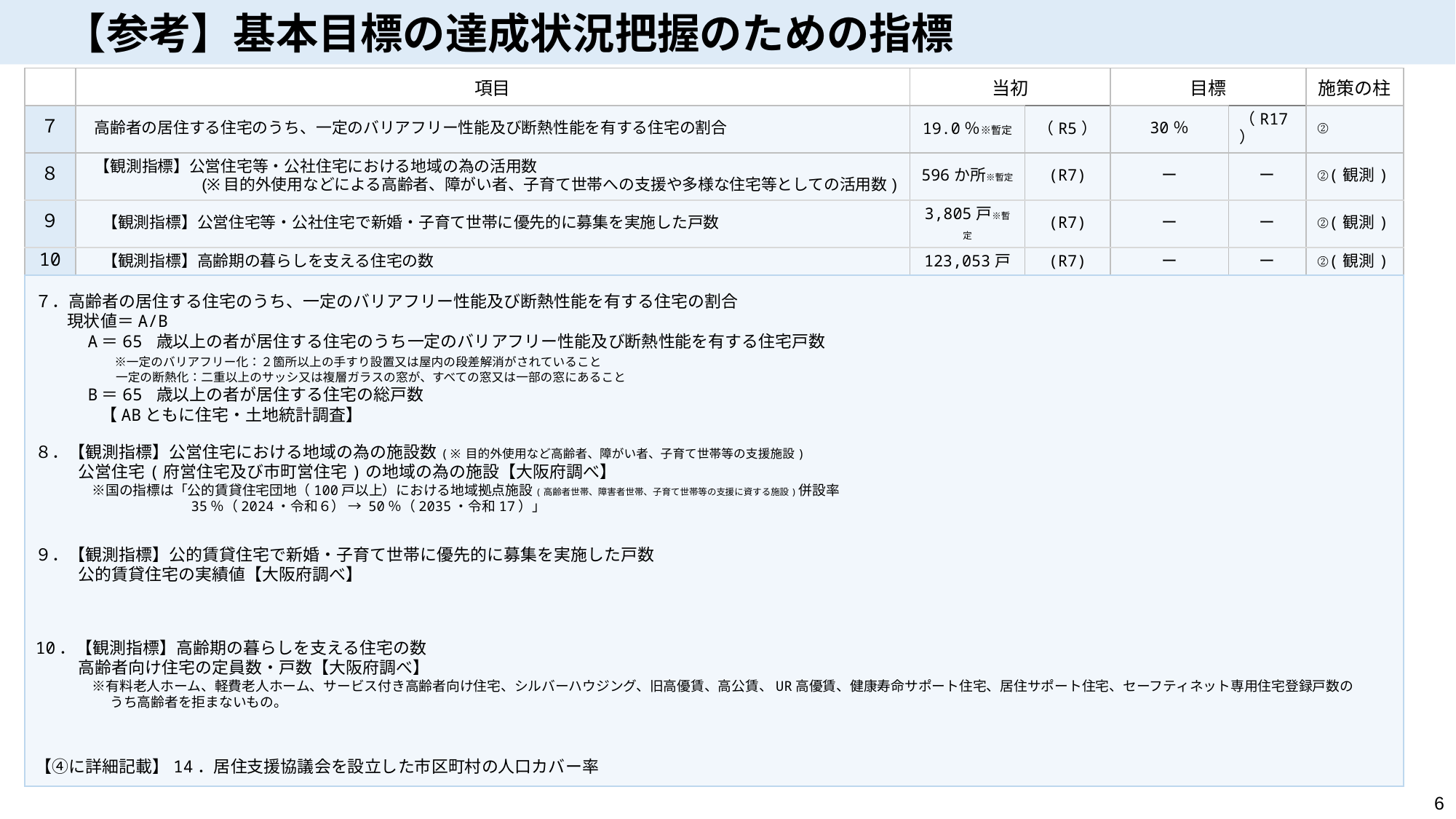

【参考】基本目標の達成状況把握のための指標
基本目標の達成に向けては、行政だけでなく府民や民間事業者、NPOなどの多様な主体が連携・協働した取組みが重要です。
このため、これら多様な主体が連携・協働して達成すべき目標を分かりやすく提示するとともに、計画の進行管理を行うための指標として、「みんなでめざそう値」を設定します。なお、設定に当たっては、国による統計調査や府が独自に実施する調査をもとに、中長期にわたって経年変化が把握可能な項目を選定します。また、設定した指標については、できる限りその進捗状況の把握に努め、PDCAサイクルによる進行管理を行います。
|  | 項目 | 当初 |  | 目標 |  | 施策の柱 |
| --- | --- | --- | --- | --- | --- | --- |
| ７ | 高齢者の居住する住宅のうち、一定のバリアフリー性能及び断熱性能を有する住宅の割合 | 19.0％※暫定 | （R5） | 30％ | （R17） | ② |
| ８ | 【観測指標】公営住宅等・公社住宅における地域の為の活用数 　　　　　　　(※目的外使用などによる高齢者、障がい者、子育て世帯への支援や多様な住宅等としての活用数) | 596か所※暫定 | (R7) | ー | ー | ②(観測) |
| ９ | 【観測指標】公営住宅等・公社住宅で新婚・子育て世帯に優先的に募集を実施した戸数 | 3,805戸※暫定 | (R7) | ー | ー | ②(観測) |
| 10 | 【観測指標】高齢期の暮らしを支える住宅の数 | 123,053戸 | (R7) | ー | ー | ②(観測) |
| 15 | 居住支援協議会を設立した市区町村の人口カバー率 | 28.6% | （R7） | 90% | （R17） | ④② |

７．高齢者の居住する住宅のうち、一定のバリアフリー性能及び断熱性能を有する住宅の割合
現状値＝A/B
　A＝65 歳以上の者が居住する住宅のうち一定のバリアフリー性能及び断熱性能を有する住宅戸数
　　　※一定のバリアフリー化：２箇所以上の手すり設置又は屋内の段差解消がされていること
　　　　一定の断熱化：二重以上のサッシ又は複層ガラスの窓が、すべての窓又は一部の窓にあること
　B＝65 歳以上の者が居住する住宅の総戸数
　　【ABともに住宅・土地統計調査】
８．【観測指標】公営住宅における地域の為の施設数(※目的外使用など高齢者、障がい者、子育て世帯等の支援施設)
公営住宅(府営住宅及び市町営住宅)の地域の為の施設【大阪府調べ】
　※国の指標は「公的賃貸住宅団地（100戸以上）における地域拠点施設(高齢者世帯、障害者世帯、子育て世帯等の支援に資する施設)併設率
　　　　　　　　35％（2024・令和６） → 50％（2035・令和17）」
９．【観測指標】公的賃貸住宅で新婚・子育て世帯に優先的に募集を実施した戸数
公的賃貸住宅の実績値【大阪府調べ】
10．【観測指標】高齢期の暮らしを支える住宅の数
高齢者向け住宅の定員数・戸数【大阪府調べ】
　※有料老人ホーム、軽費老人ホーム、サービス付き高齢者向け住宅、シルバーハウジング、旧高優賃、高公賃、UR高優賃、健康寿命サポート住宅、居住サポート住宅、セーフティネット専用住宅登録戸数のうち高齢者を拒まないもの。
【④に詳細記載】14．居住支援協議会を設立した市区町村の人口カバー率
6